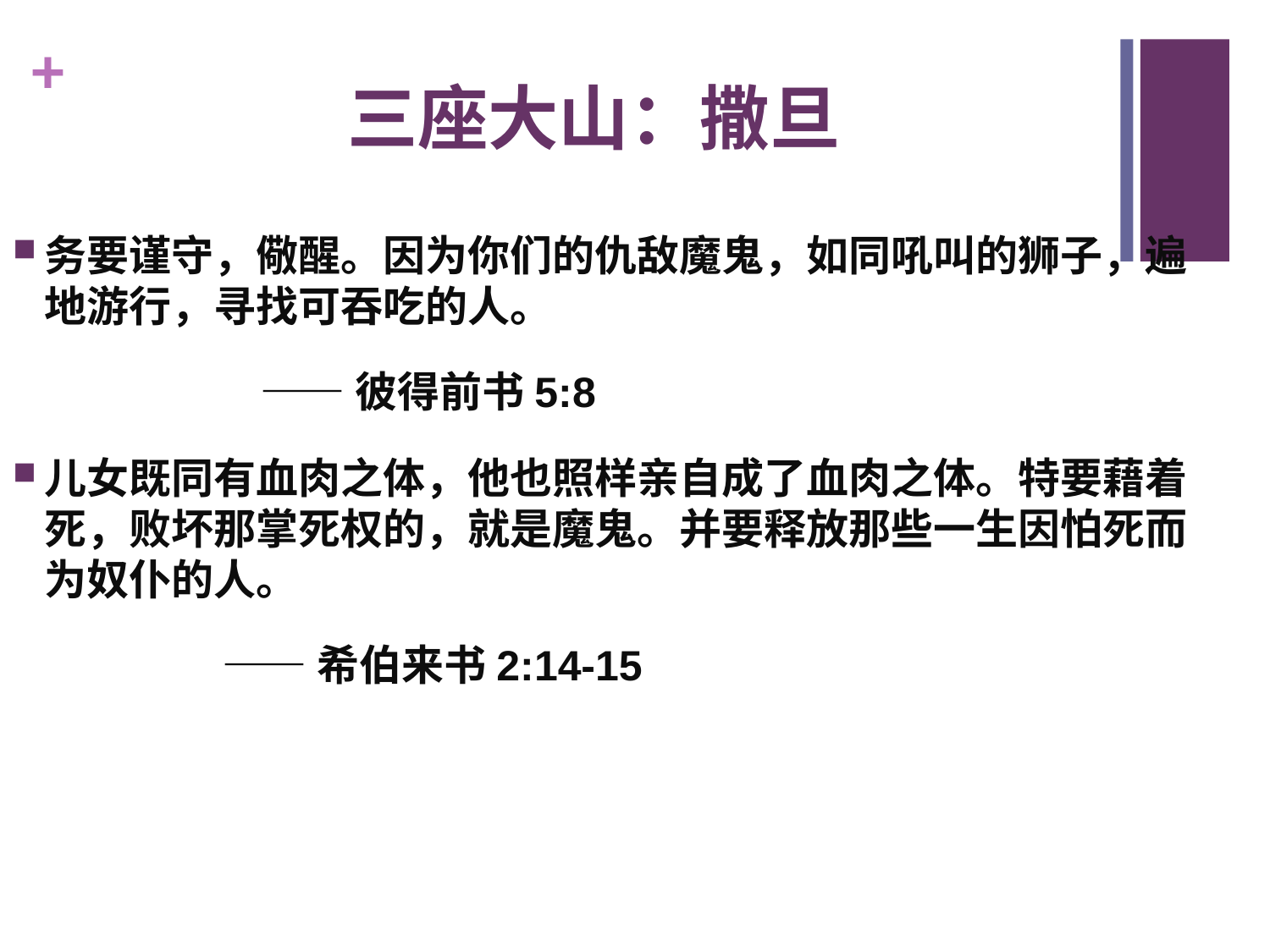

# 三座大山：撒旦
务要谨守，儆醒。因为你们的仇敌魔鬼，如同吼叫的狮子，遍地游行，寻找可吞吃的人。
                          ——彼得前书5:8
儿女既同有血肉之体，他也照样亲自成了血肉之体。特要藉着死，败坏那掌死权的，就是魔鬼。并要释放那些一生因怕死而为奴仆的人。
                      ——希伯来书2:14-15